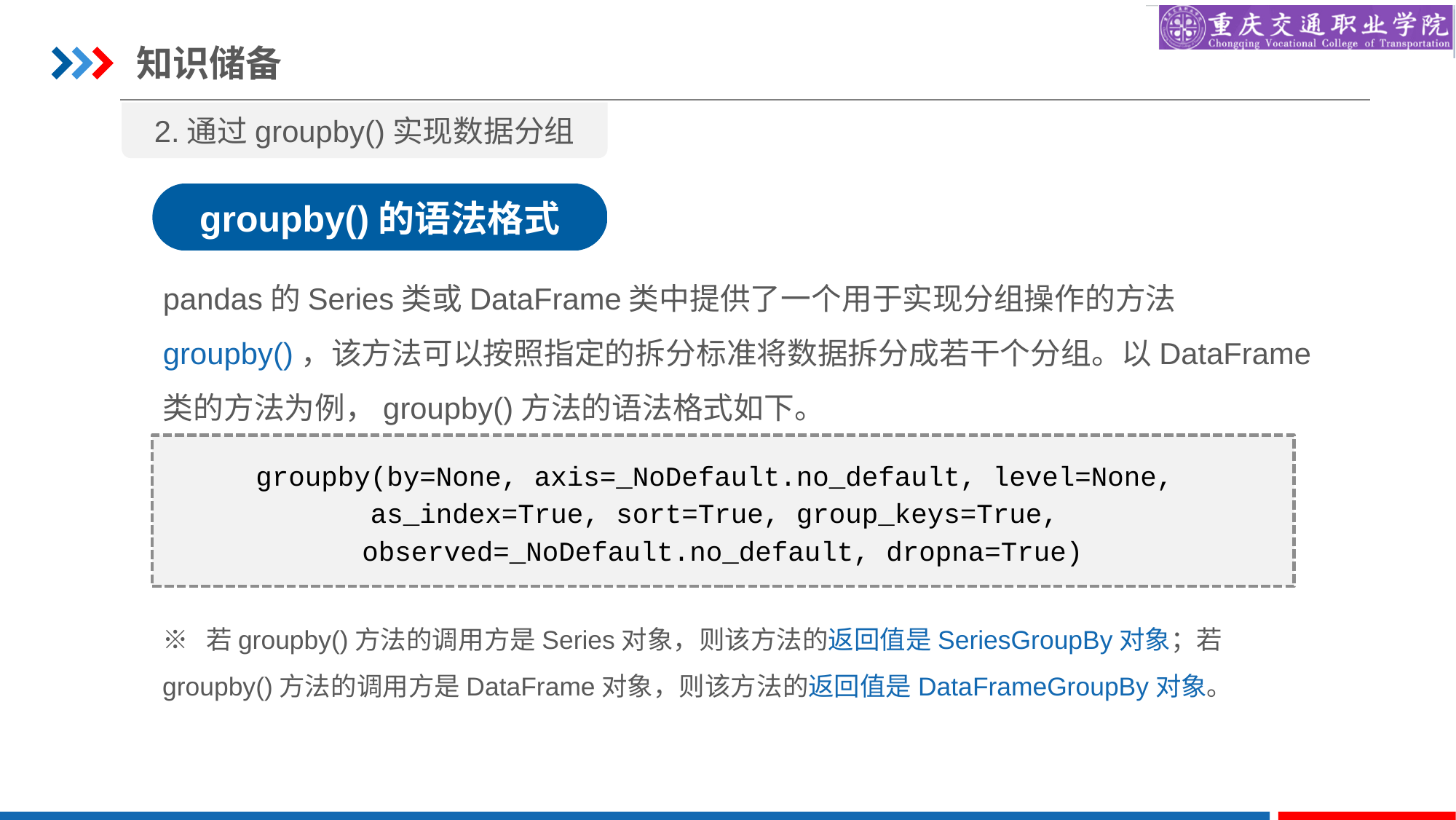

知识储备

2.通过groupby()实现数据分组
groupby()的语法格式
pandas的Series类或DataFrame类中提供了一个用于实现分组操作的方法groupby()，该方法可以按照指定的拆分标准将数据拆分成若干个分组。以DataFrame类的方法为例，groupby()方法的语法格式如下。

groupby(by=None, axis=_NoDefault.no_default, level=None,
as_index=True, sort=True, group_keys=True,
observed=_NoDefault.no_default, dropna=True)
※  若groupby()方法的调用方是Series对象，则该方法的返回值是SeriesGroupBy对象；若groupby()方法的调用方是DataFrame对象，则该方法的返回值是DataFrameGroupBy对象。